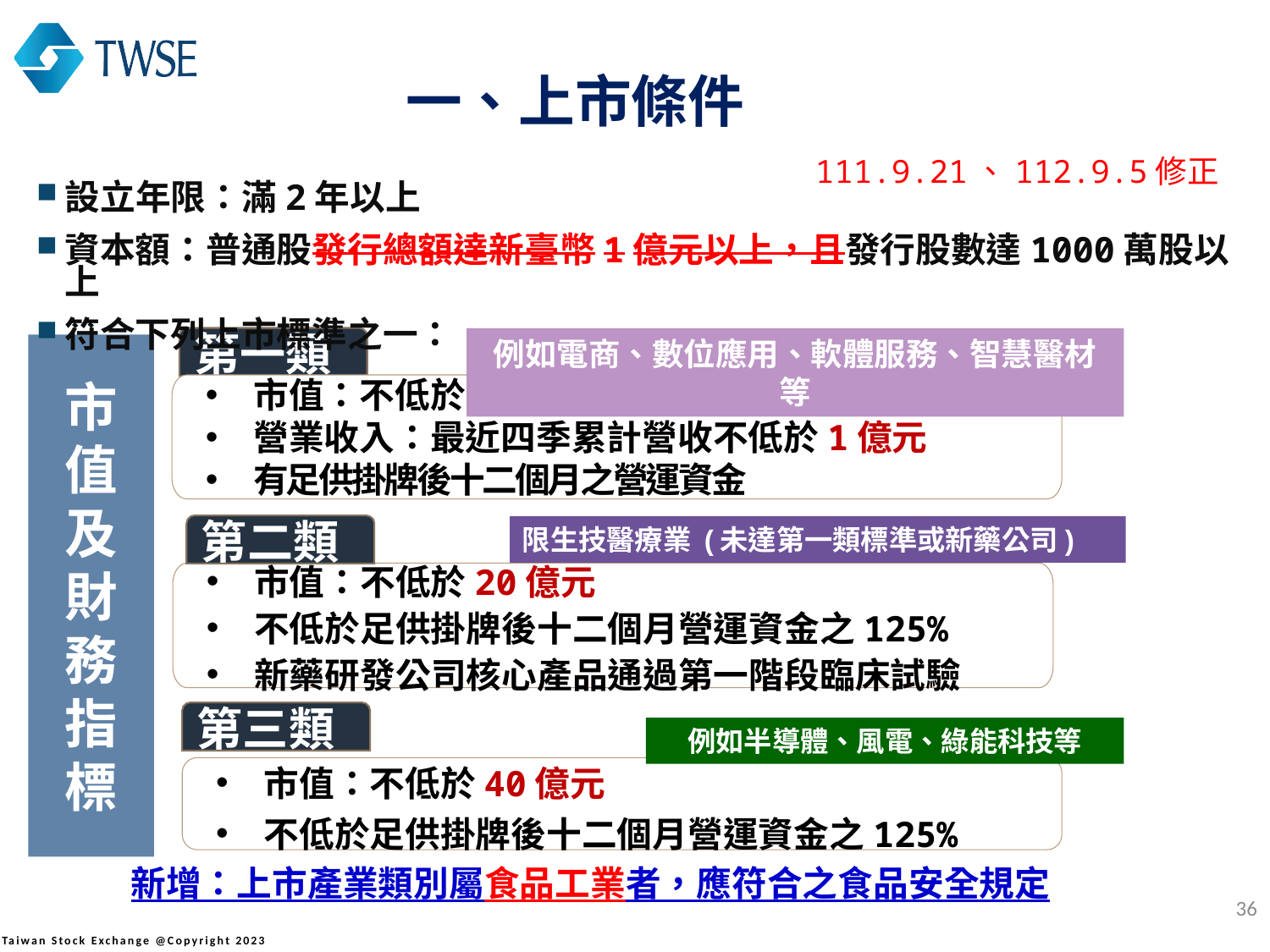

一、上市條件
111.9.21、112.9.5修正
設立年限：滿2年以上
資本額：普通股發行總額達新臺幣1億元以上，且發行股數達1000萬股以上
符合下列上市標準之一：
第一類
市
值
及
財
務
指
標
市值：不低於10億元
營業收入：最近四季累計營收不低於1億元
有足供掛牌後十二個月之營運資金
第二類
市值：不低於20億元
不低於足供掛牌後十二個月營運資金之125%
新藥研發公司核心產品通過第一階段臨床試驗
第三類
市值：不低於40億元
不低於足供掛牌後十二個月營運資金之125%
例如電商、數位應用、軟體服務、智慧醫材等
限生技醫療業 (未達第一類標準或新藥公司)
例如半導體、風電、綠能科技等
新增：上市產業類別屬食品工業者，應符合之食品安全規定
36